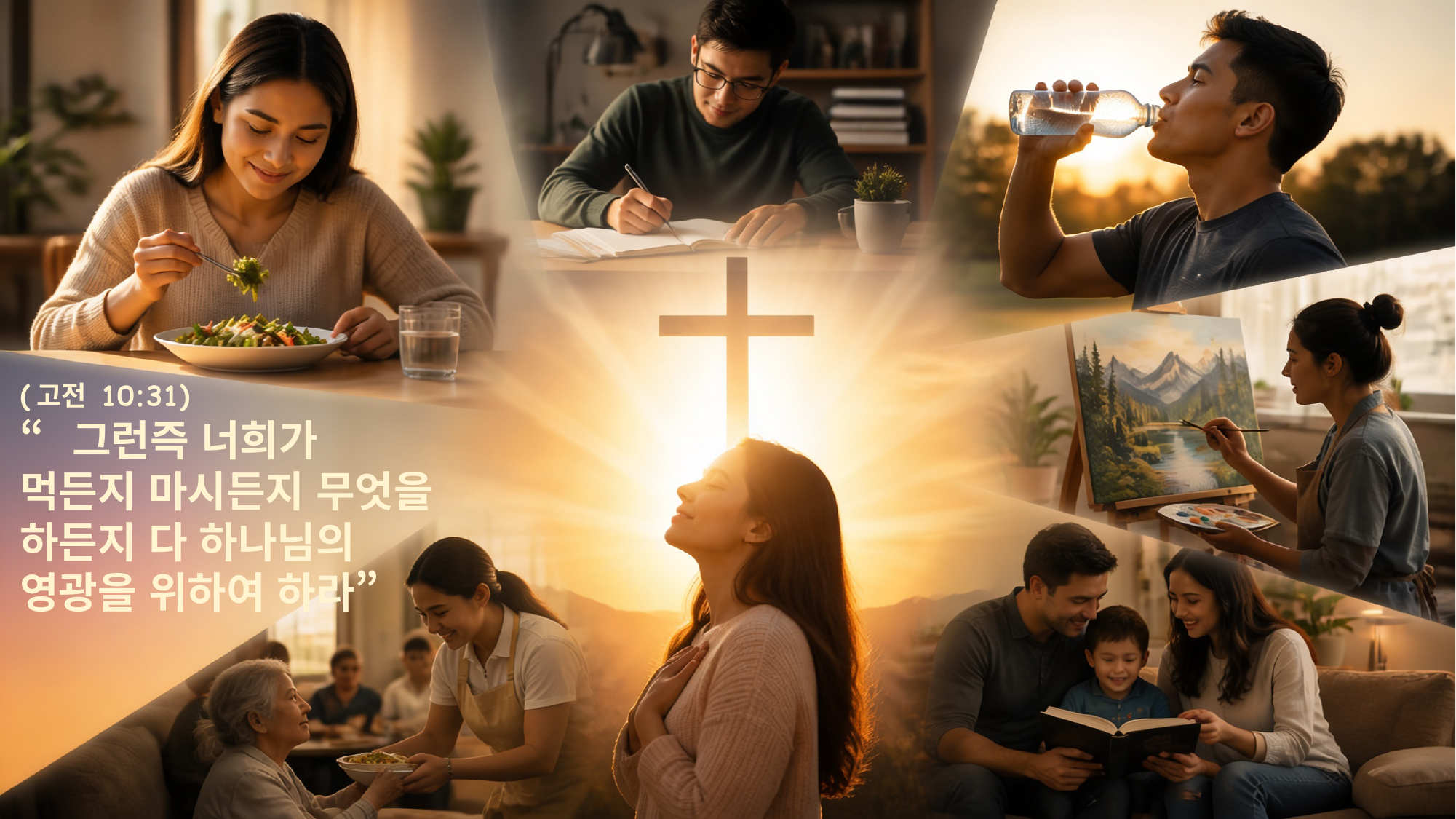

(고전 10:31)
“그런즉 너희가 먹든지 마시든지 무엇을 하든지 다 하나님의 영광을 위하여 하라”